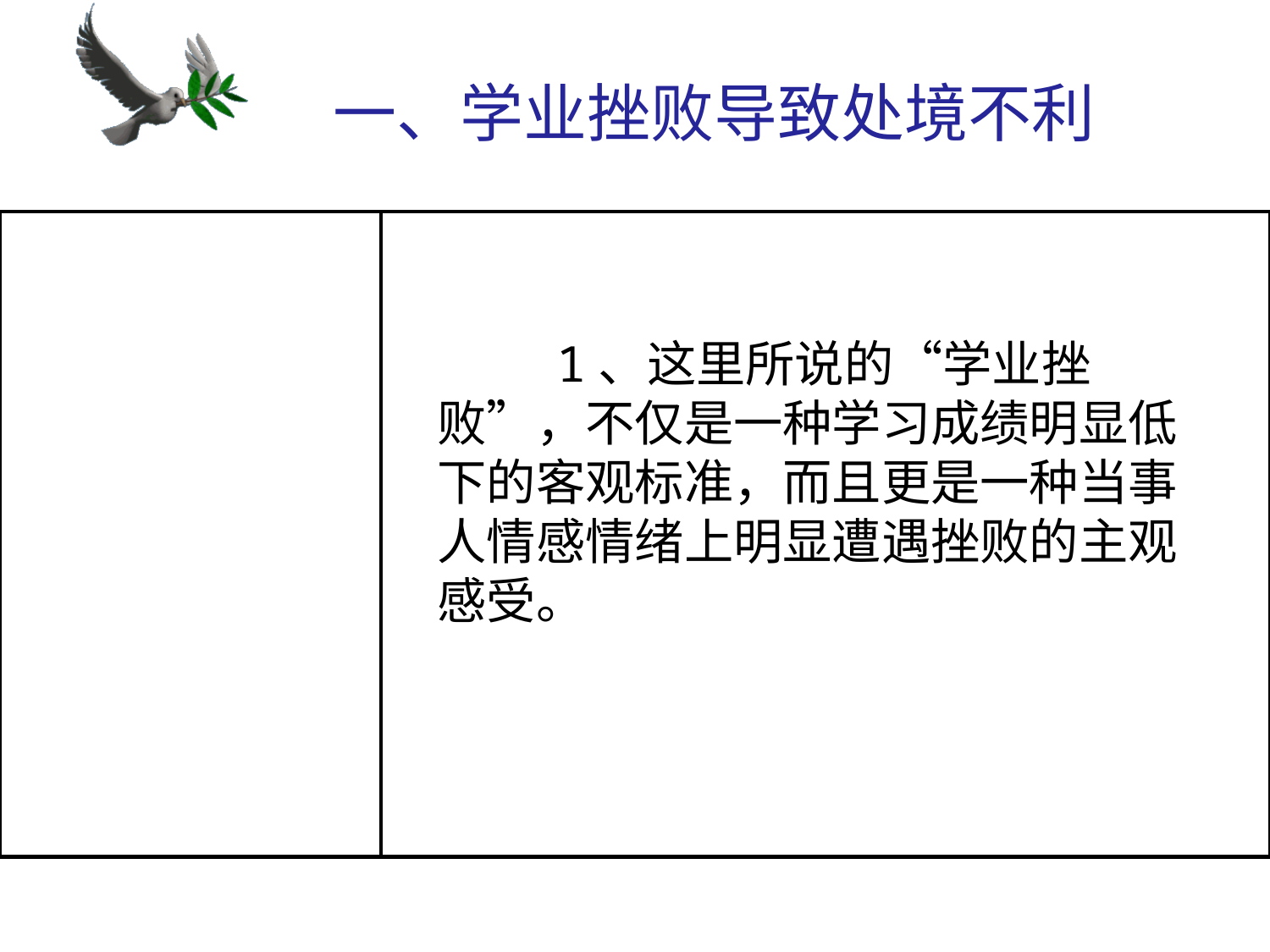

# 一、学业挫败导致处境不利

    1、这里所说的“学业挫败”，不仅是一种学习成绩明显低下的客观标准，而且更是一种当事人情感情绪上明显遭遇挫败的主观感受。